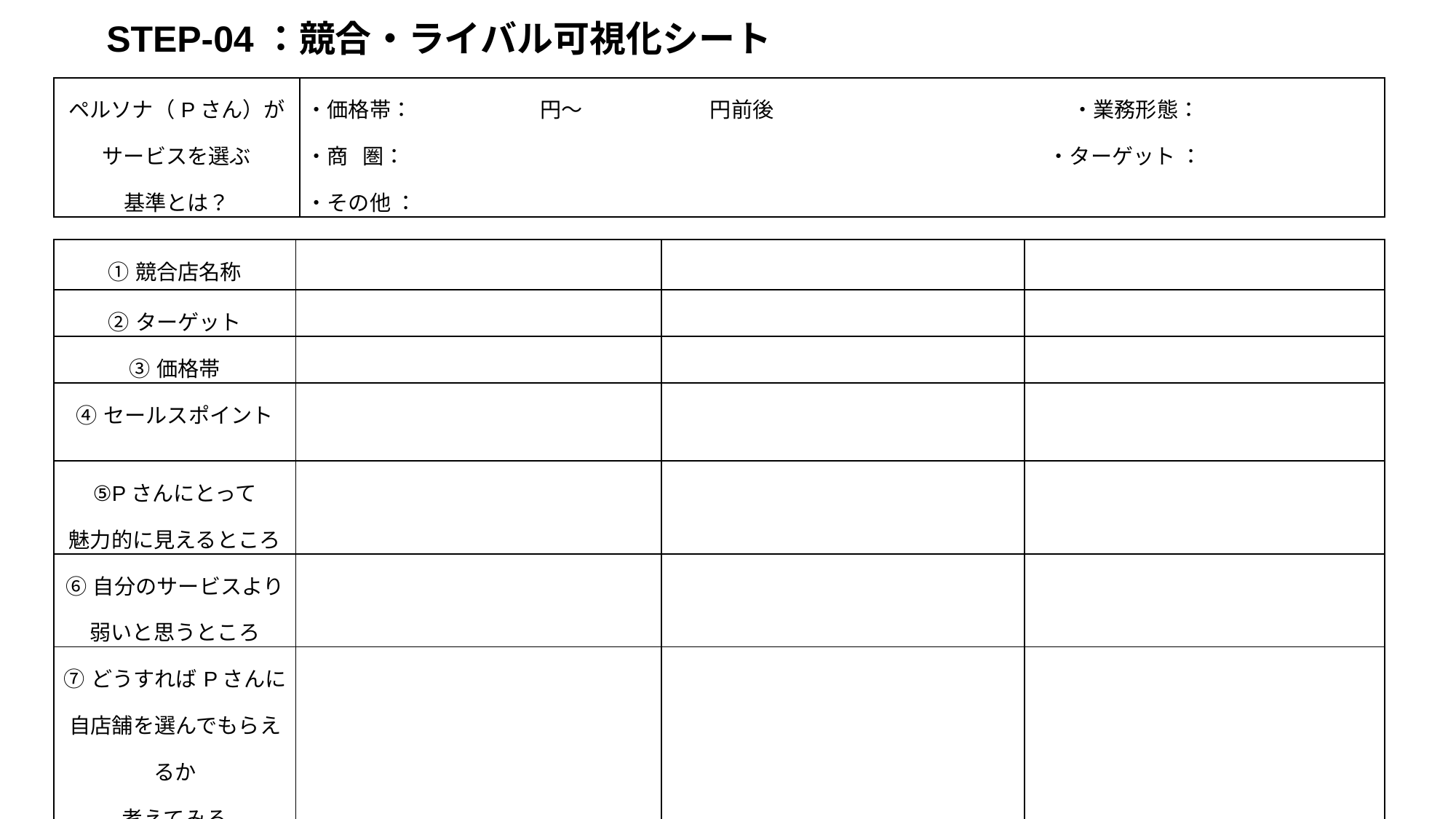

STEP-04：競合・ライバル可視化シート
| ペルソナ（Pさん）が サービスを選ぶ 基準とは？ | ・価格帯：　　　　　　円〜　　　　　　円前後　　　　　　　　　　　　　　・業務形態： ・商 圏：　　　　　　　　　　　　　　　　　　　　　　　　　　　　　　 ・ターゲット ： ・その他 ： |
| --- | --- |
| ①競合店名称 |  |  |  |
| --- | --- | --- | --- |
| ②ターゲット |  |  |  |
| ③価格帯 |  |  |  |
| ④セールスポイント |  |  |  |
| ⑤Pさんにとって 魅力的に見えるところ |  |  |  |
| ⑥自分のサービスより 弱いと思うところ |  |  |  |
| ⑦どうすればPさんに 自店舗を選んでもらえるか 考えてみる |  |  |  |